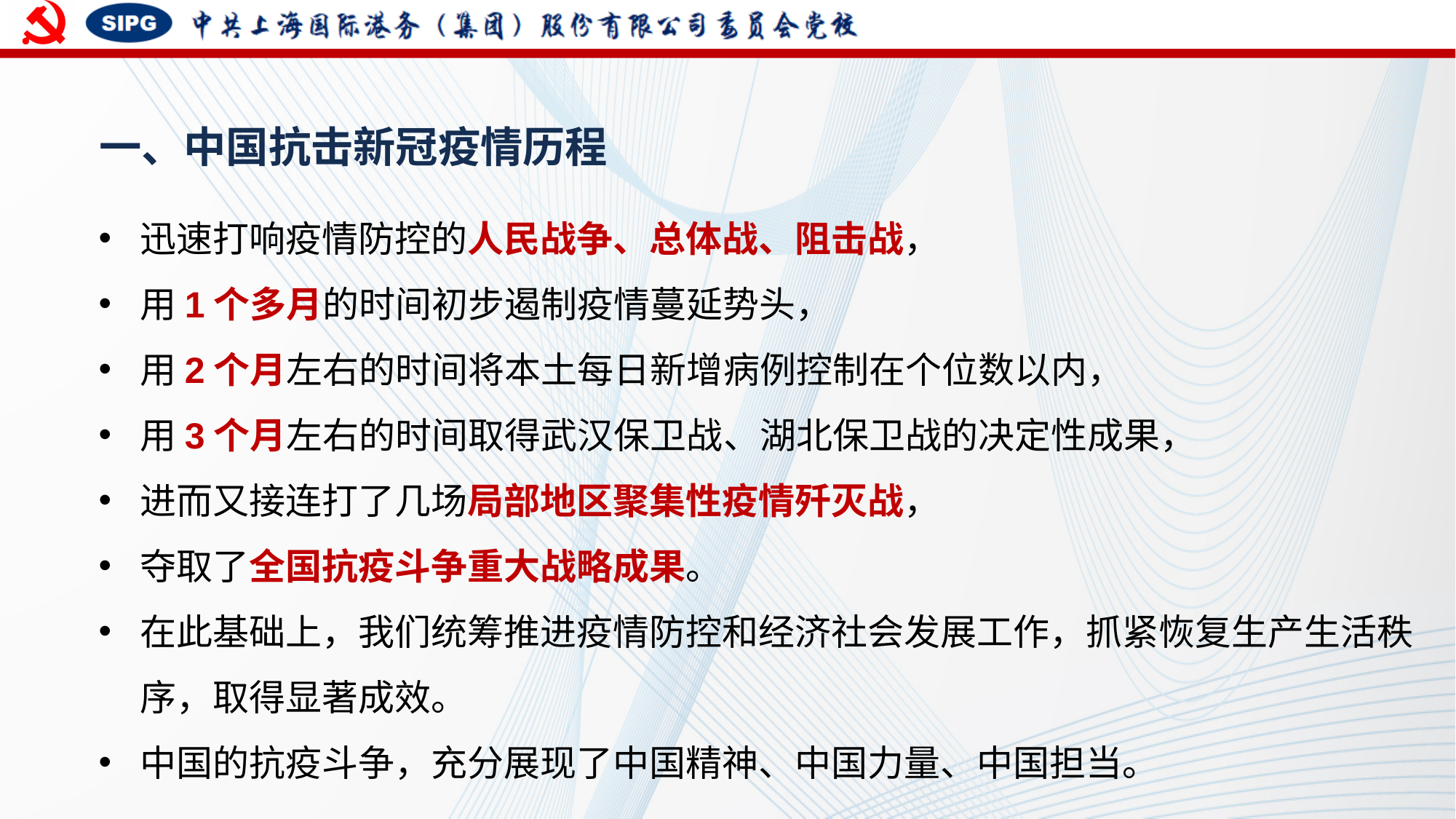

一、中国抗击新冠疫情历程
迅速打响疫情防控的人民战争、总体战、阻击战，
用1个多月的时间初步遏制疫情蔓延势头，
用2个月左右的时间将本土每日新增病例控制在个位数以内，
用3个月左右的时间取得武汉保卫战、湖北保卫战的决定性成果，
进而又接连打了几场局部地区聚集性疫情歼灭战，
夺取了全国抗疫斗争重大战略成果。
在此基础上，我们统筹推进疫情防控和经济社会发展工作，抓紧恢复生产生活秩序，取得显著成效。
中国的抗疫斗争，充分展现了中国精神、中国力量、中国担当。